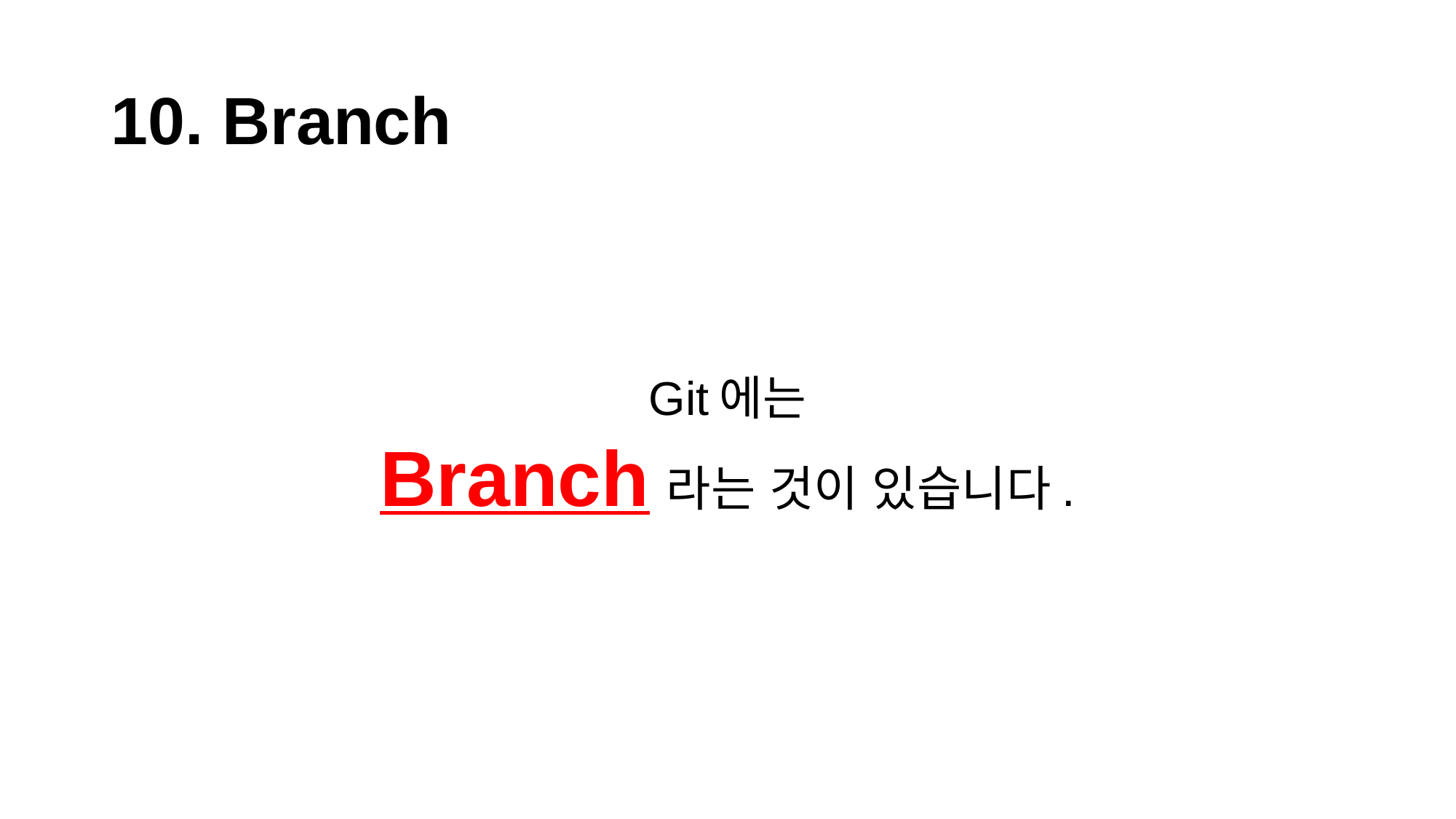

# 10. Branch
Git에는
Branch라는 것이 있습니다.